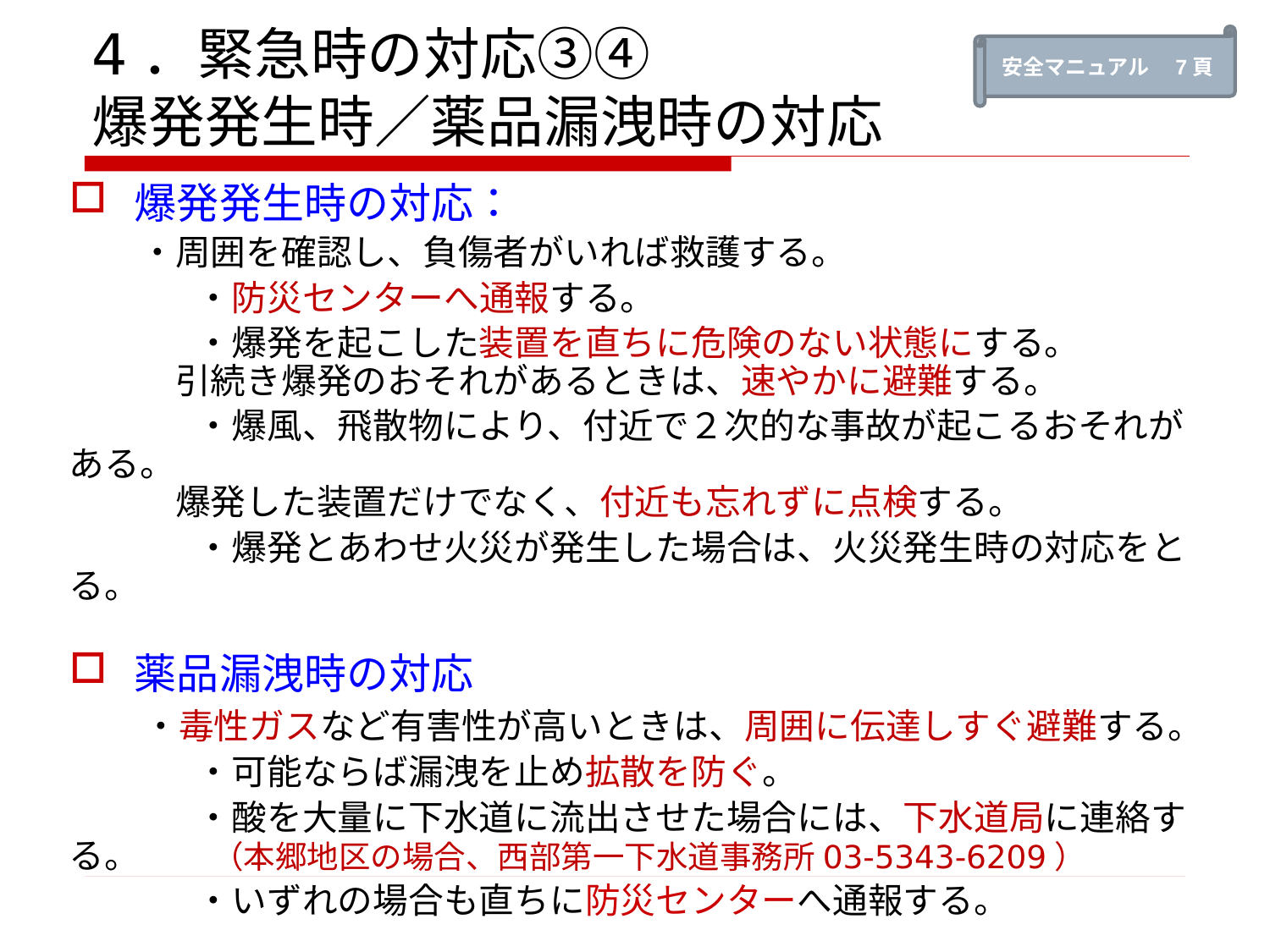

安全マニュアル　7頁
4．緊急時の対応③④　
爆発発生時／薬品漏洩時の対応
爆発発生時の対応：
　　・周囲を確認し、負傷者がいれば救護する。
	・防災センターへ通報する。
	・爆発を起こした装置を直ちに危険のない状態にする。
　　　引続き爆発のおそれがあるときは、速やかに避難する。
	・爆風、飛散物により、付近で２次的な事故が起こるおそれがある。
　　　爆発した装置だけでなく、付近も忘れずに点検する。
	・爆発とあわせ火災が発生した場合は、火災発生時の対応をとる。
薬品漏洩時の対応
　　・毒性ガスなど有害性が高いときは、周囲に伝達しすぐ避難する。
	・可能ならば漏洩を止め拡散を防ぐ。
	・酸を大量に下水道に流出させた場合には、下水道局に連絡する。 	  （本郷地区の場合、西部第一下水道事務所03-5343-6209）
	・いずれの場合も直ちに防災センターへ通報する。